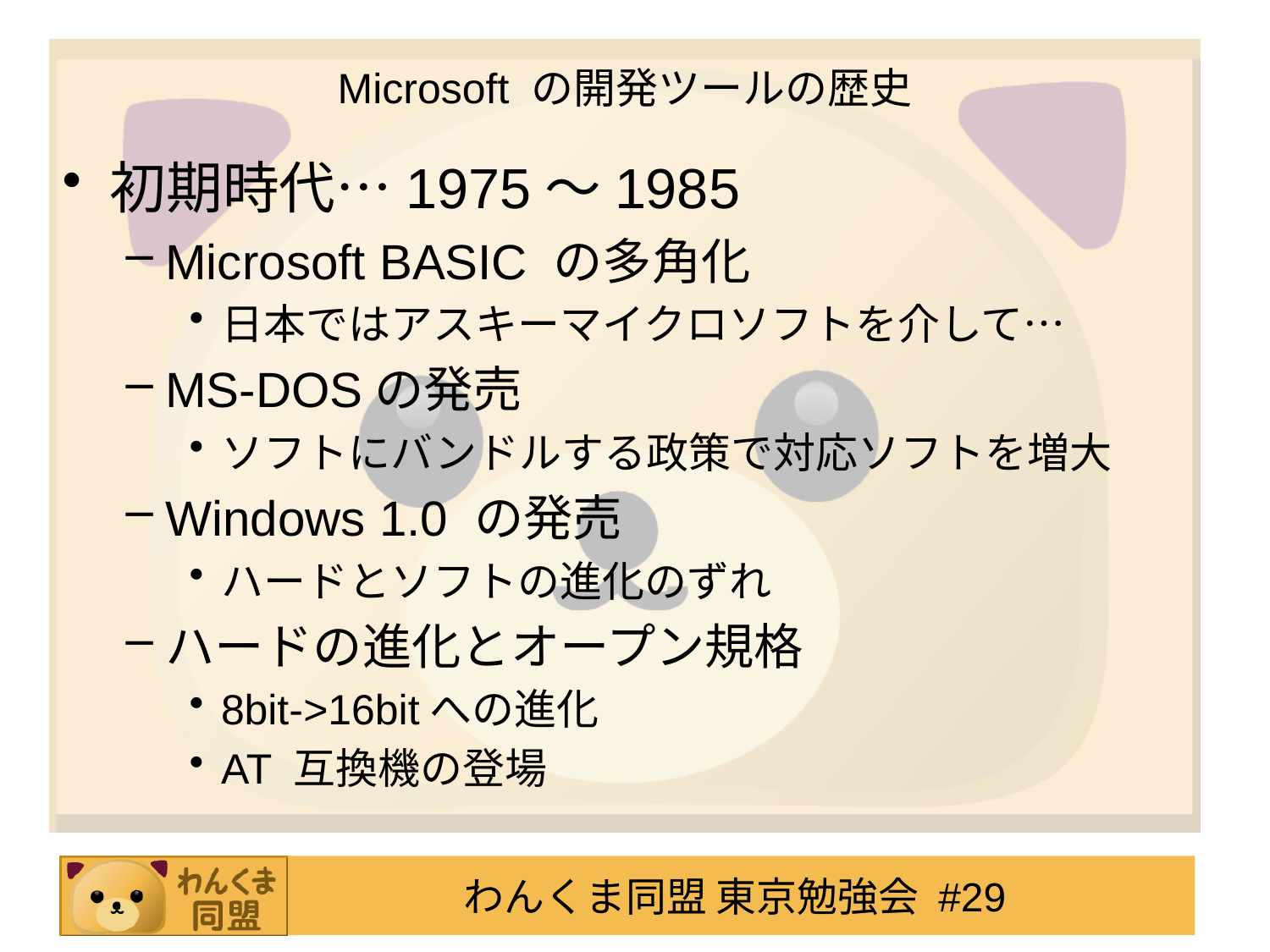

# Microsoft の開発ツールの歴史
初期時代…1975～1985
Microsoft BASIC の多角化
日本ではアスキーマイクロソフトを介して…
MS-DOSの発売
ソフトにバンドルする政策で対応ソフトを増大
Windows 1.0 の発売
ハードとソフトの進化のずれ
ハードの進化とオープン規格
8bit->16bitへの進化
AT 互換機の登場